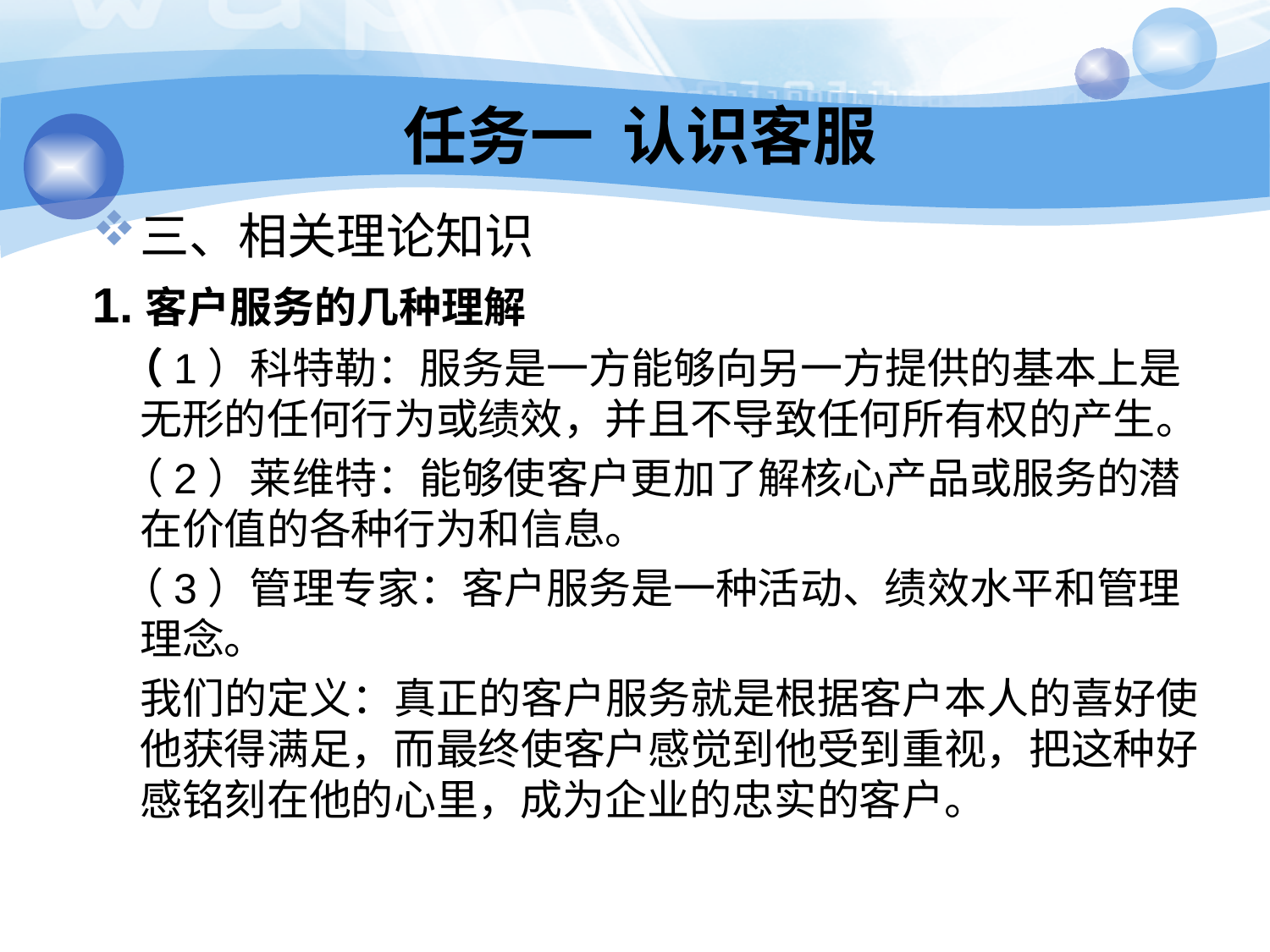

# 任务一  认识客服
三、相关理论知识
1.客户服务的几种理解
  （1）科特勒：服务是一方能够向另一方提供的基本上是无形的任何行为或绩效，并且不导致任何所有权的产生。
  （2）莱维特：能够使客户更加了解核心产品或服务的潜在价值的各种行为和信息。
  （3）管理专家：客户服务是一种活动、绩效水平和管理理念。
    我们的定义：真正的客户服务就是根据客户本人的喜好使他获得满足，而最终使客户感觉到他受到重视，把这种好感铭刻在他的心里，成为企业的忠实的客户。